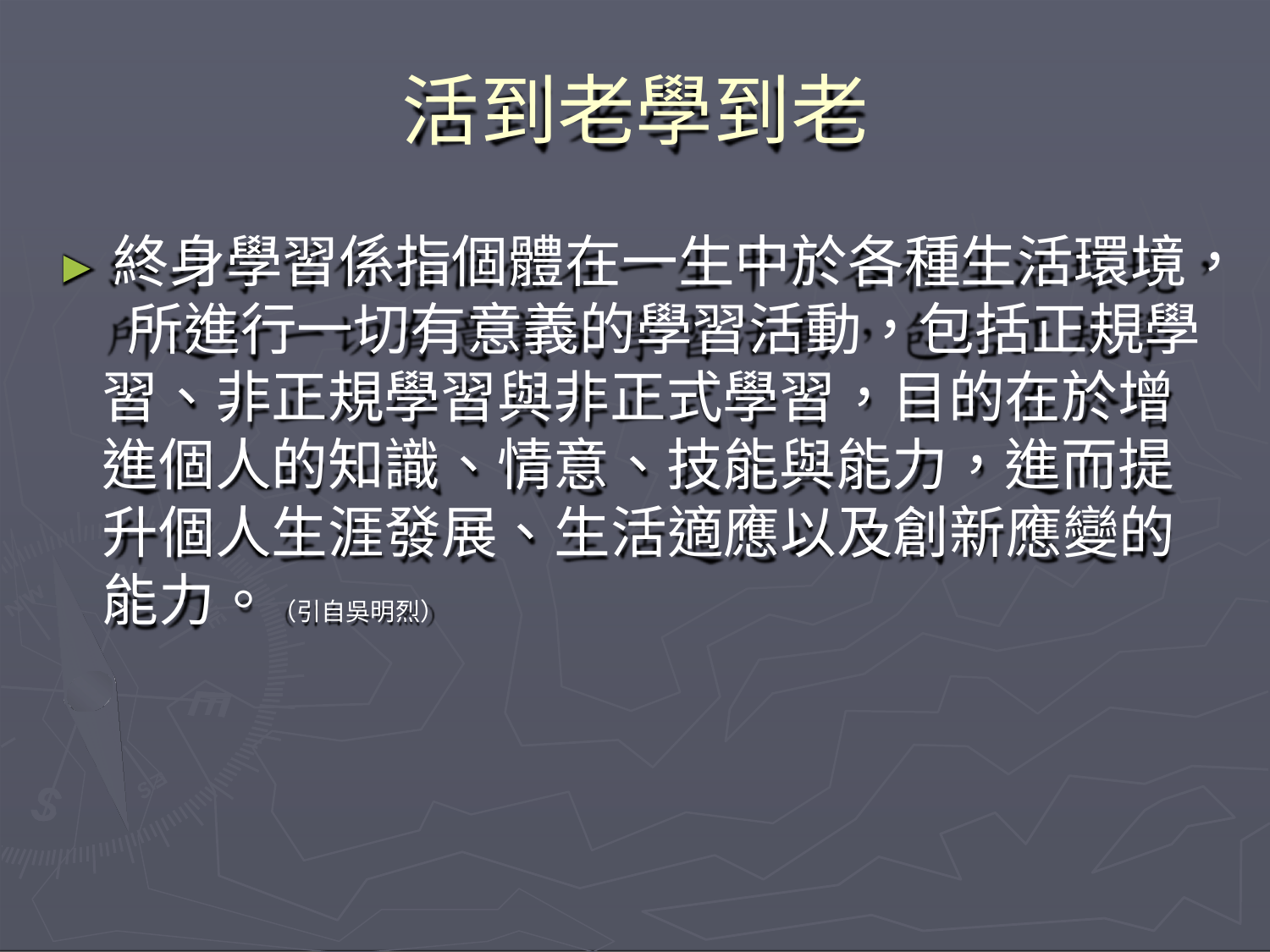

# 活到老學到老

►終身學習係指個體在一生中於各種生活環境，  所進行一切有意義的學習活動，包括正規學  習、非正規學習與非正式學習，目的在於增  進個人的知識、情意、技能與能力，進而提  升個人生涯發展、生活適應以及創新應變的  能力。（引自吳明烈）